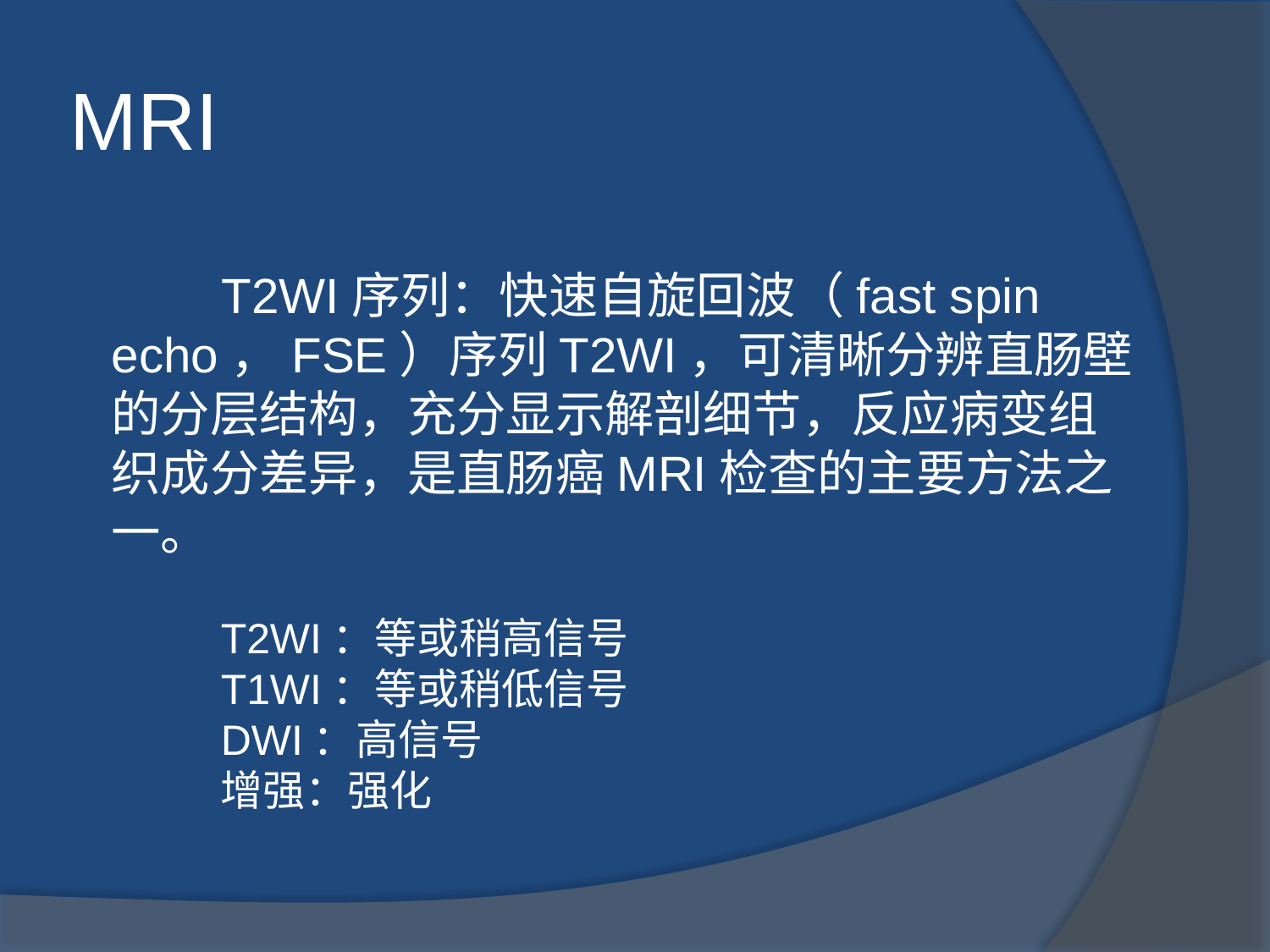

# MRI
        T2WI序列：快速自旋回波（fast spin echo，FSE）序列T2WI，可清晰分辨直肠壁的分层结构，充分显示解剖细节，反应病变组织成分差异，是直肠癌MRI检查的主要方法之一。
T2WI：等或稍高信号
T1WI：等或稍低信号
DWI：高信号
增强：强化